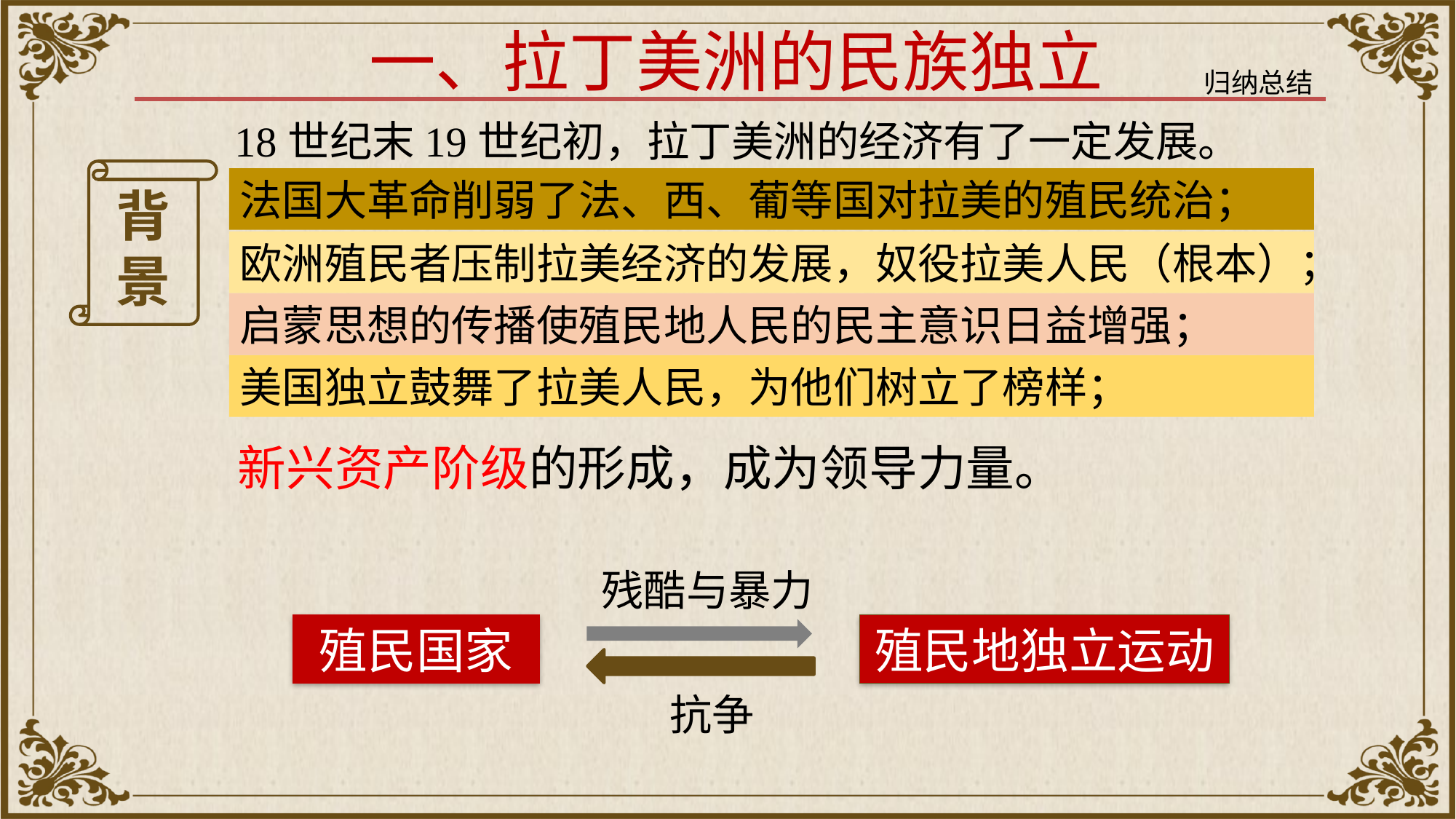

一、拉丁美洲的民族独立
归纳总结
18世纪末19世纪初，拉丁美洲的经济有了一定发展。
背景
法国大革命削弱了法、西、葡等国对拉美的殖民统治；
欧洲殖民者压制拉美经济的发展，奴役拉美人民（根本）；
启蒙思想的传播使殖民地人民的民主意识日益增强；
美国独立鼓舞了拉美人民，为他们树立了榜样；
新兴资产阶级的形成，成为领导力量。
残酷与暴力
殖民地独立运动
殖民国家

抗争